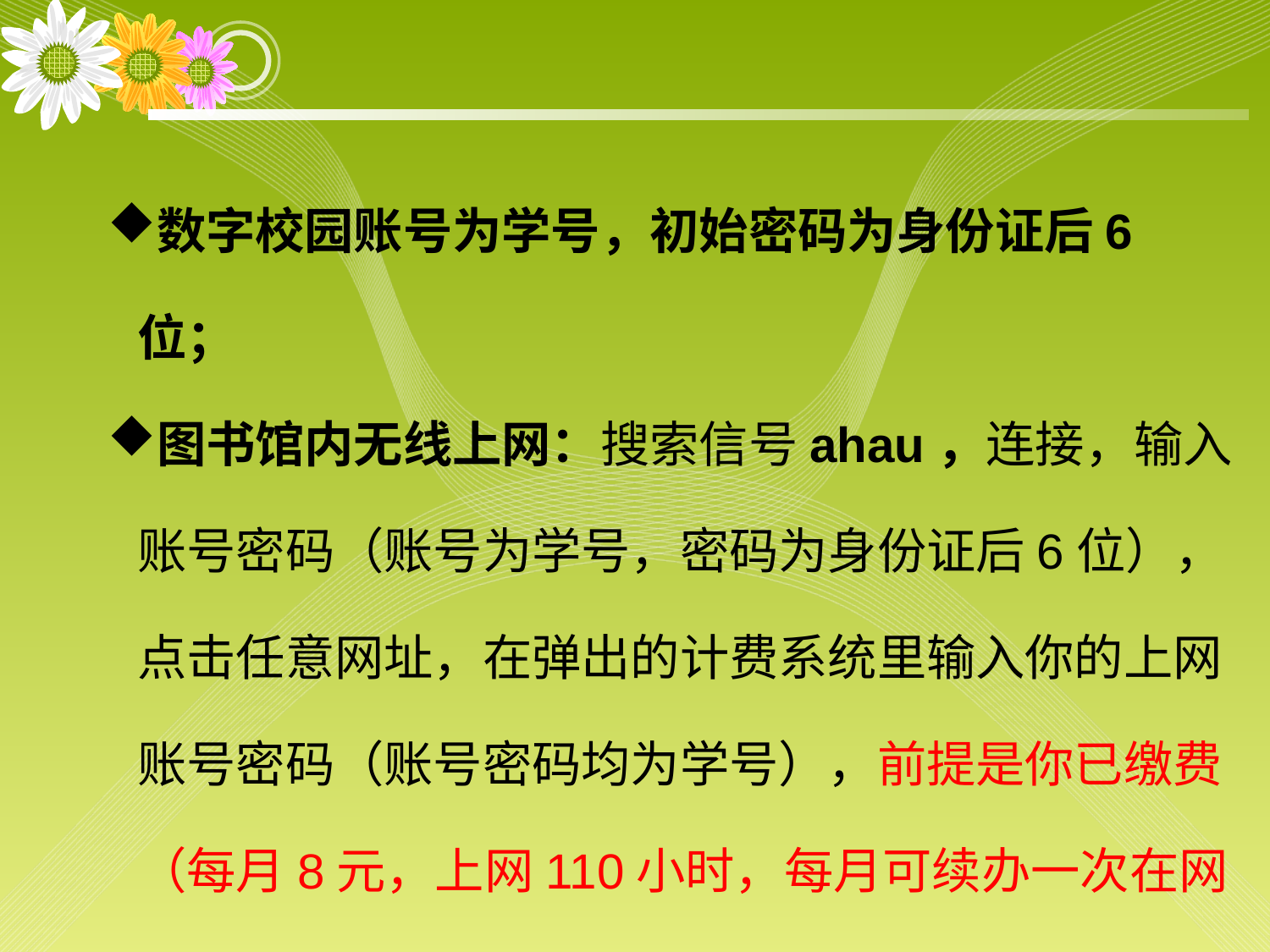

数字校园账号为学号，初始密码为身份证后6位；
图书馆内无线上网：搜索信号ahau，连接，输入账号密码（账号为学号，密码为身份证后6位），点击任意网址，在弹出的计费系统里输入你的上网账号密码（账号密码均为学号），前提是你已缴费（每月8元，上网110小时，每月可续办一次在网络中心办理，第一次登陆必须修改密码）。